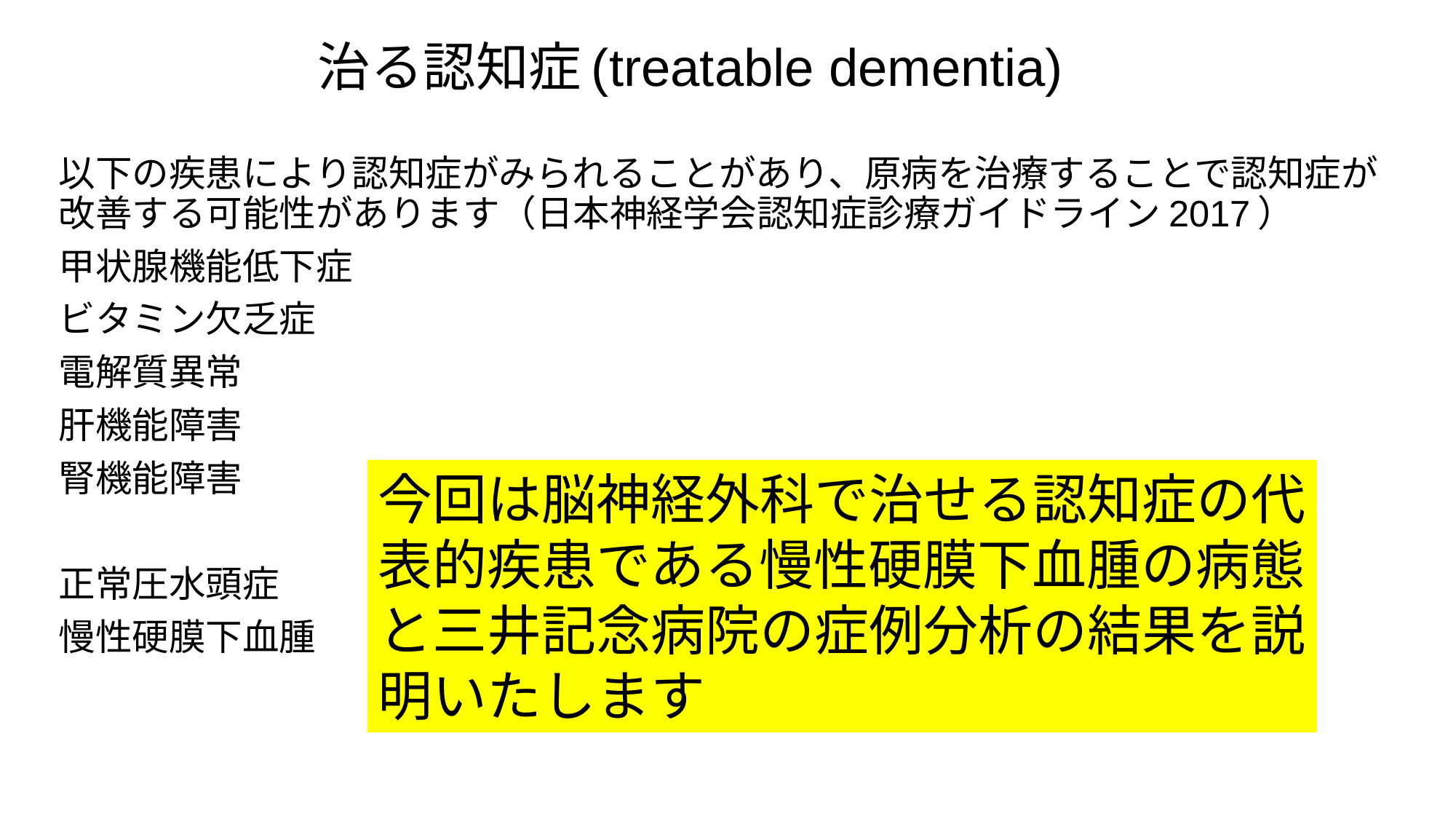

# 治る認知症(treatable dementia)
以下の疾患により認知症がみられることがあり、原病を治療することで認知症が改善する可能性があります（日本神経学会認知症診療ガイドライン2017）
甲状腺機能低下症
ビタミン欠乏症
電解質異常
肝機能障害
腎機能障害

正常圧水頭症
慢性硬膜下血腫
今回は脳神経外科で治せる認知症の代表的疾患である慢性硬膜下血腫の病態と三井記念病院の症例分析の結果を説明いたします